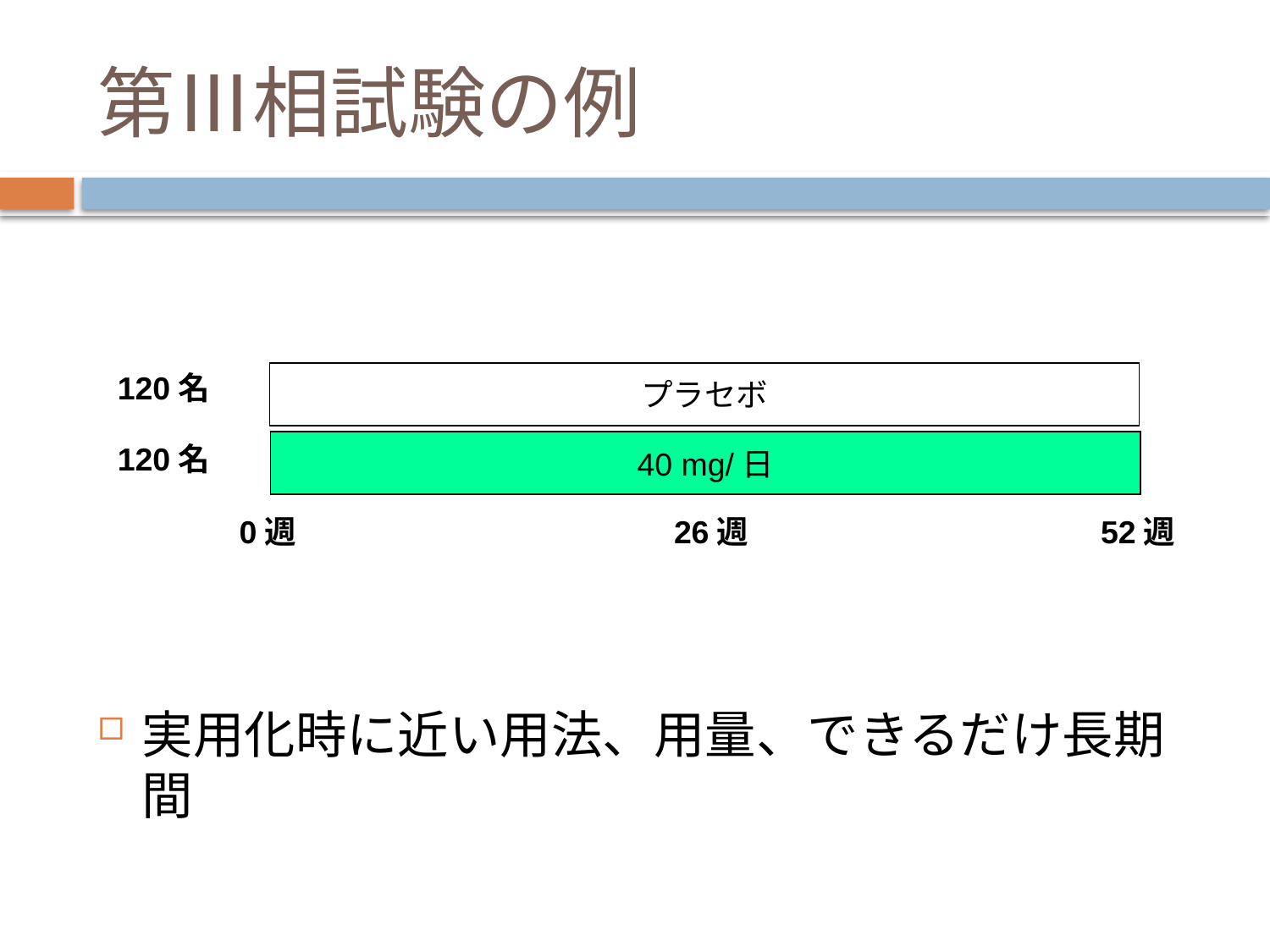

# 第Ⅲ相試験の例
120名
プラセボ
40 mg/日
120名
26週
52週
0週
実用化時に近い用法、用量、できるだけ長期間